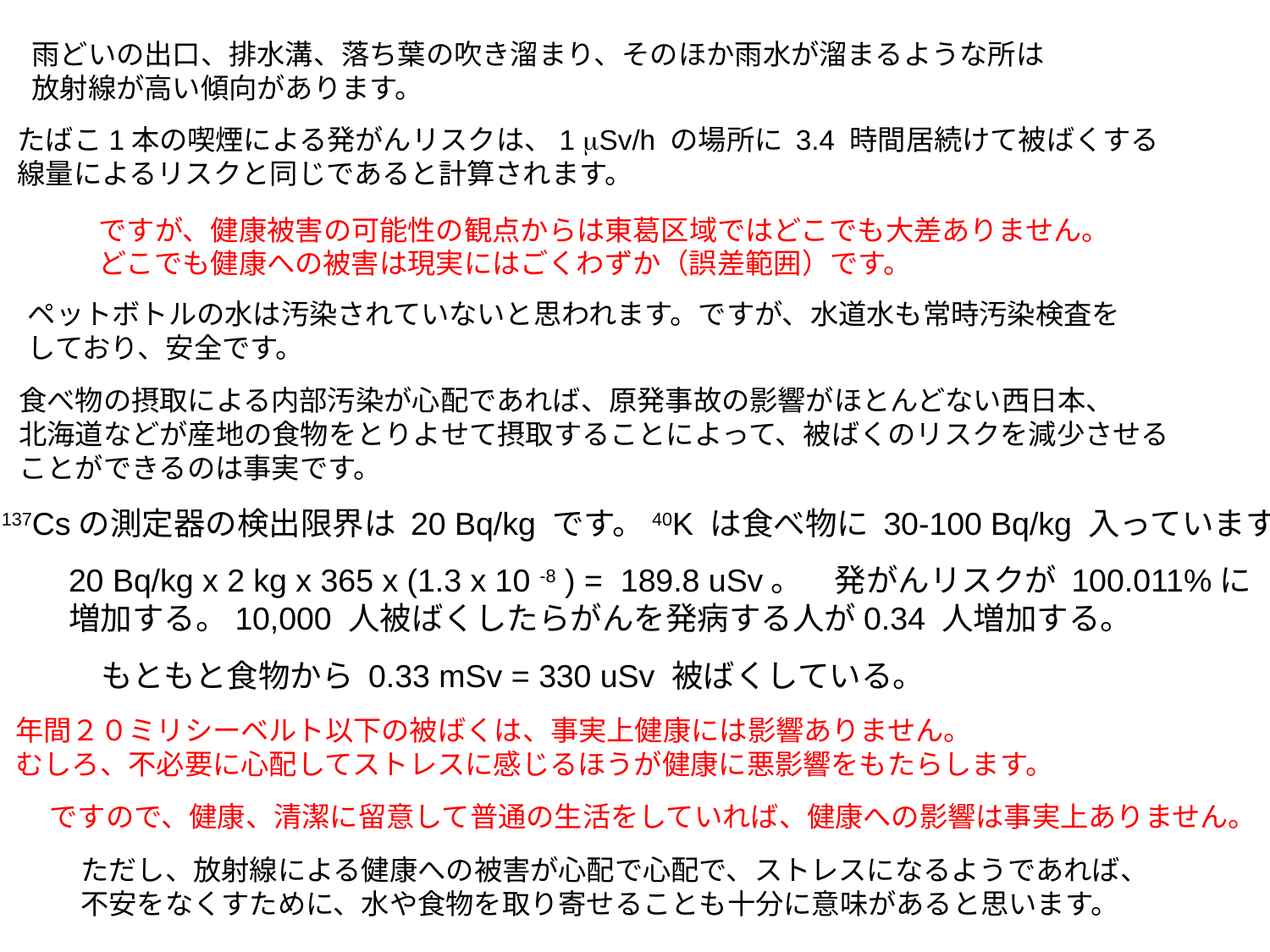

雨どいの出口、排水溝、落ち葉の吹き溜まり、そのほか雨水が溜まるような所は
放射線が高い傾向があります。
たばこ1本の喫煙による発がんリスクは、1 μSv/h の場所に 3.4 時間居続けて被ばくする
線量によるリスクと同じであると計算されます。
ですが、健康被害の可能性の観点からは東葛区域ではどこでも大差ありません。
どこでも健康への被害は現実にはごくわずか（誤差範囲）です。
ペットボトルの水は汚染されていないと思われます。ですが、水道水も常時汚染検査を
しており、安全です。
食べ物の摂取による内部汚染が心配であれば、原発事故の影響がほとんどない西日本、
北海道などが産地の食物をとりよせて摂取することによって、被ばくのリスクを減少させる
ことができるのは事実です。
137Csの測定器の検出限界は 20 Bq/kg です。40K は食べ物に 30-100 Bq/kg 入っています。
20 Bq/kg x 2 kg x 365 x (1.3 x 10 -8 ) =  189.8 uSv。　発がんリスクが 100.011%に
増加する。10,000 人被ばくしたらがんを発病する人が0.34 人増加する。
もともと食物から 0.33 mSv = 330 uSv 被ばくしている。
年間２０ミリシーベルト以下の被ばくは、事実上健康には影響ありません。
むしろ、不必要に心配してストレスに感じるほうが健康に悪影響をもたらします。
ですので、健康、清潔に留意して普通の生活をしていれば、健康への影響は事実上ありません。
ただし、放射線による健康への被害が心配で心配で、ストレスになるようであれば、
不安をなくすために、水や食物を取り寄せることも十分に意味があると思います。